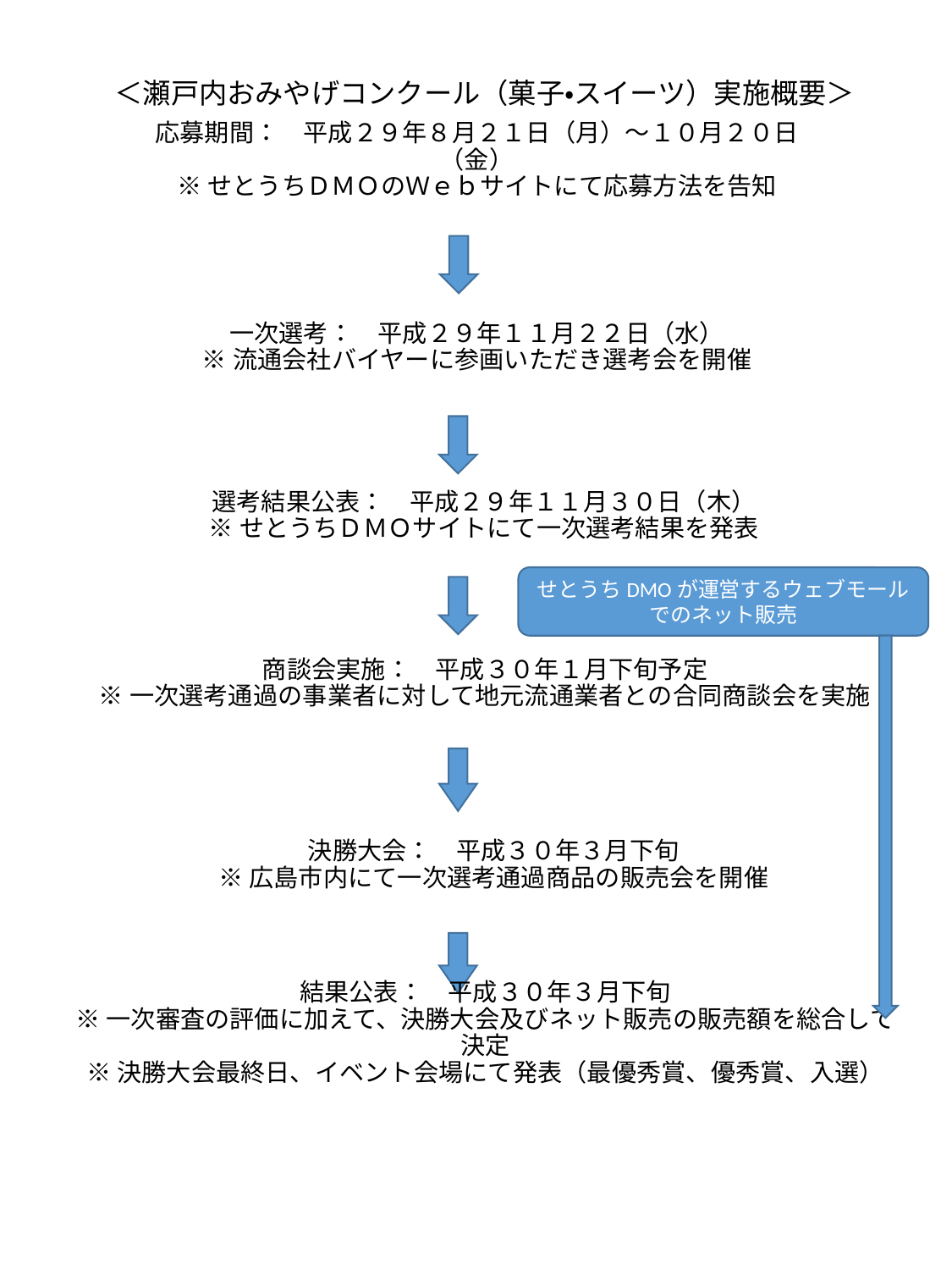

# ＜瀬戸内おみやげコンクール（菓子・スイーツ）実施概要＞
応募期間：　平成２９年８月２１日（月）～１０月２０日（金）
※せとうちＤＭＯのＷｅｂサイトにて応募方法を告知

一次選考：　平成２９年１１月２２日（水）
※流通会社バイヤーに参画いただき選考会を開催

選考結果公表：　平成２９年１１月３０日（木）
※せとうちＤＭＯサイトにて一次選考結果を発表
せとうちDMOが運営するウェブモールでのネット販売

商談会実施：　平成３０年１月下旬予定
※一次選考通過の事業者に対して地元流通業者との合同商談会を実施

決勝大会：　平成３０年３月下旬
※広島市内にて一次選考通過商品の販売会を開催

結果公表：　平成３０年３月下旬
※一次審査の評価に加えて、決勝大会及びネット販売の販売額を総合して決定
※決勝大会最終日、イベント会場にて発表（最優秀賞、優秀賞、入選）